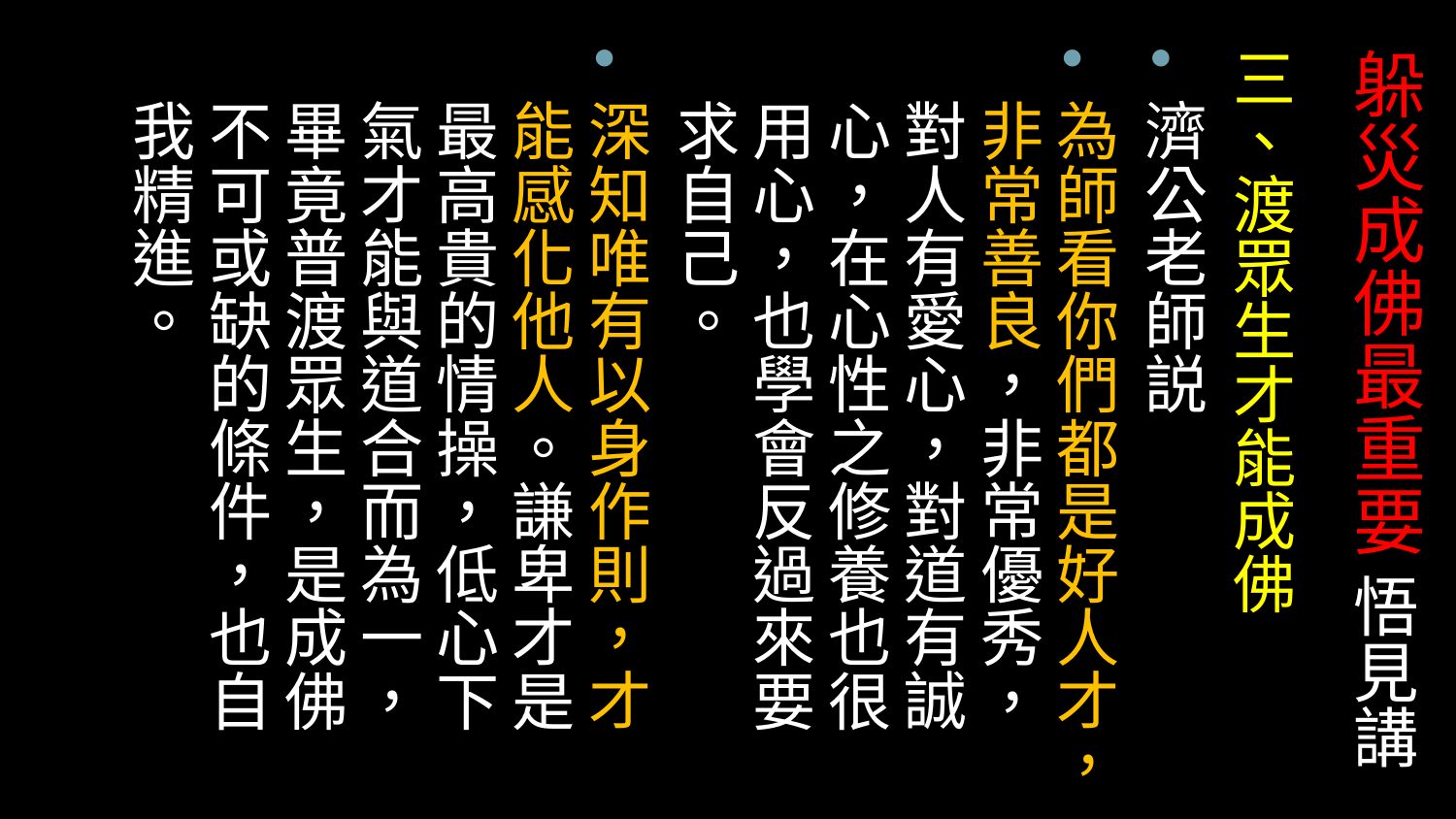

# 躲災成佛最重要 悟見講
三、渡眾生才能成佛
濟公老師説
為師看你們都是好人才，非常善良，非常優秀，對人有愛心，對道有誠心，在心性之修養也很用心，也學會反過來要求自己。
深知唯有以身作則，才能感化他人。謙卑才是最高貴的情操，低心下氣才能與道合而為一，畢竟普渡眾生，是成佛不可或缺的條件，也自我精進。